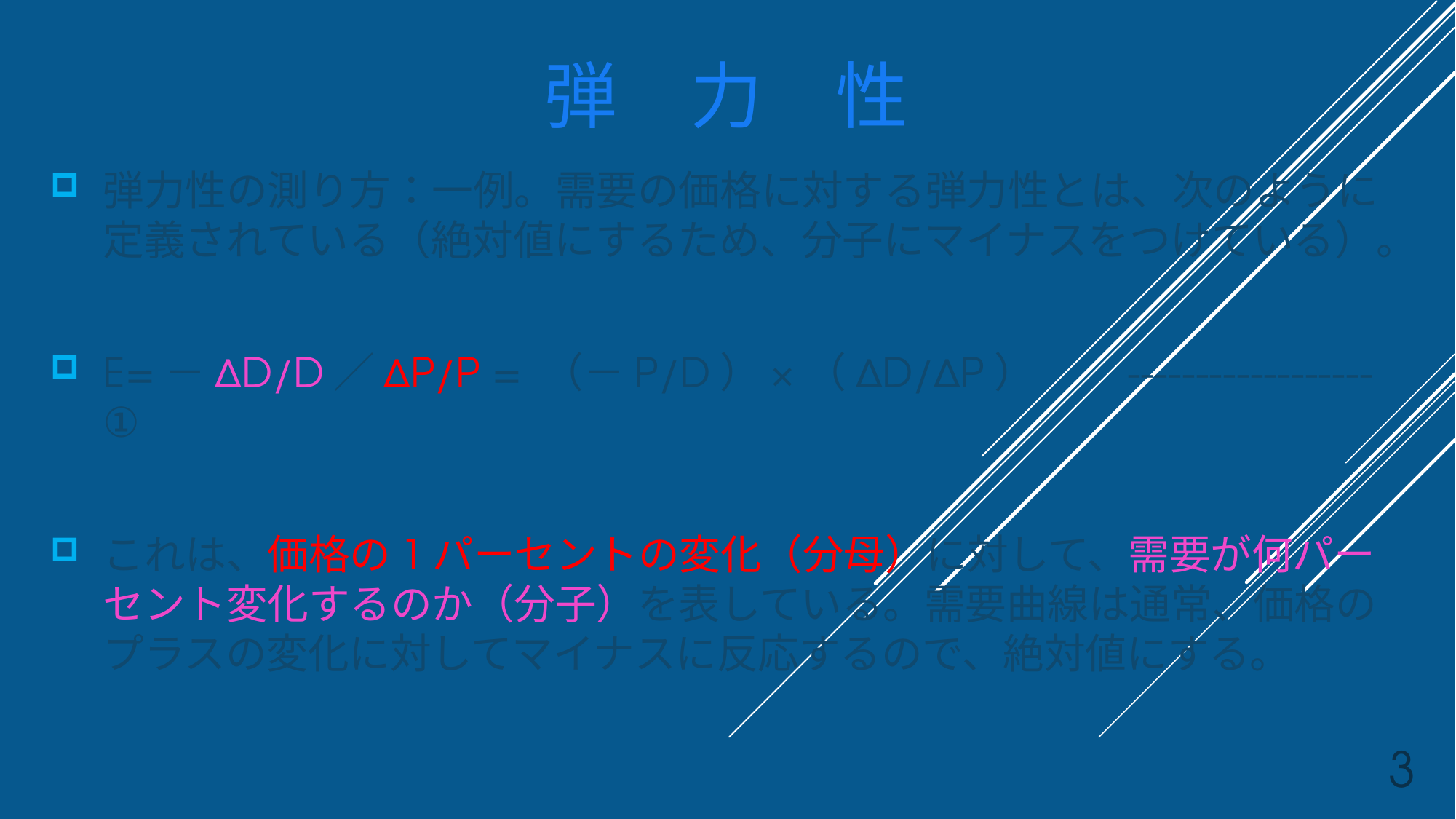

# 弾　力　性
弾力性の測り方：一例。需要の価格に対する弾力性とは、次のように定義されている（絶対値にするため、分子にマイナスをつけている）。

E=－ΔD/D／ΔP/P = （－P/D）×（ΔD/ΔP）　　------------------①

これは、価格の1パーセントの変化（分母）に対して、需要が何パーセント変化するのか（分子）を表している。需要曲線は通常、価格のプラスの変化に対してマイナスに反応するので、絶対値にする。

3